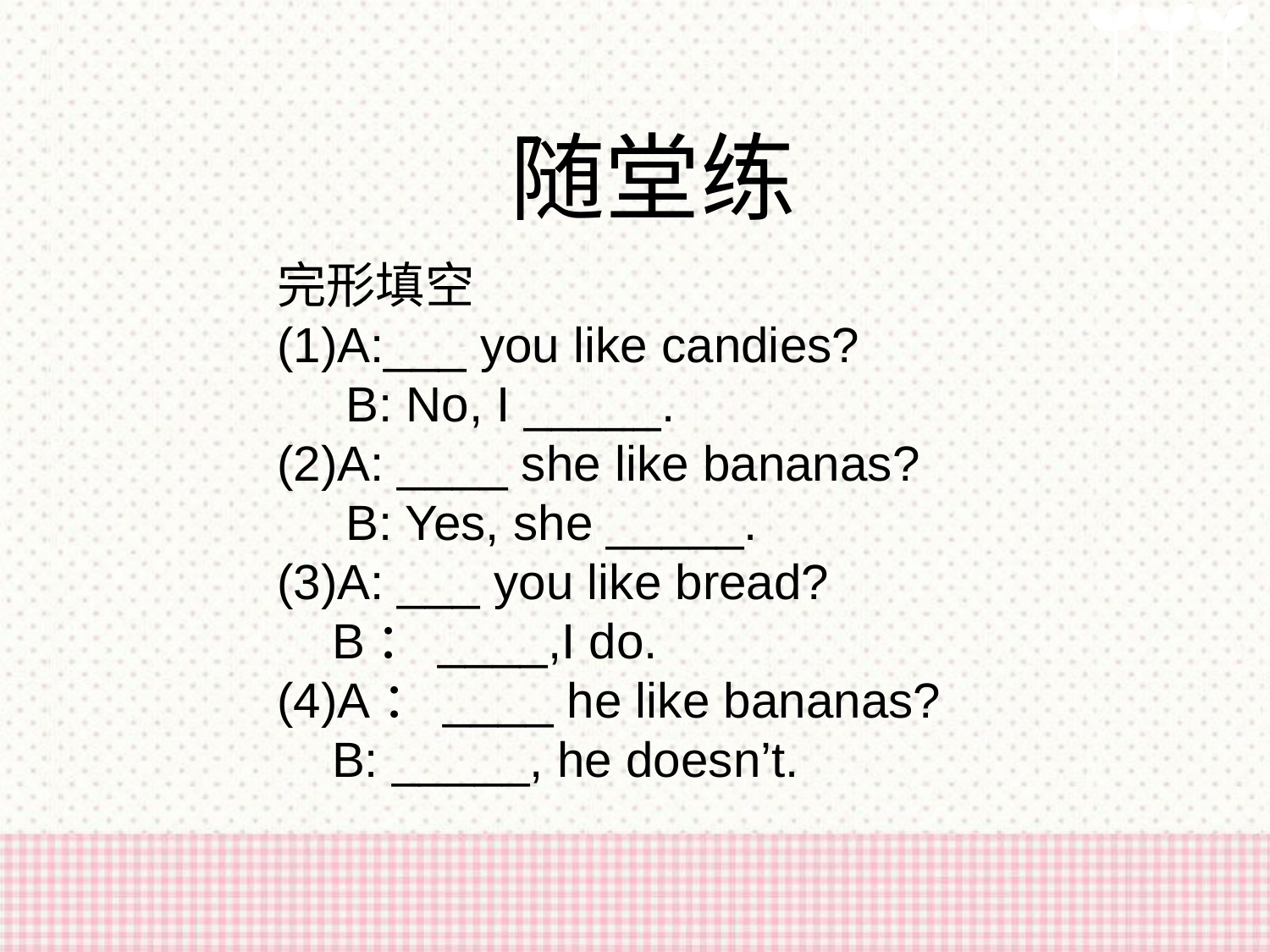

随堂练
完形填空
(1)A:___ you like candies?
     B: No, I _____.
(2)A: ____ she like bananas?
     B: Yes, she _____.
(3)A: ___ you like bread?
    B：____,I do.
(4)A：____ he like bananas?
    B: _____, he doesn’t.